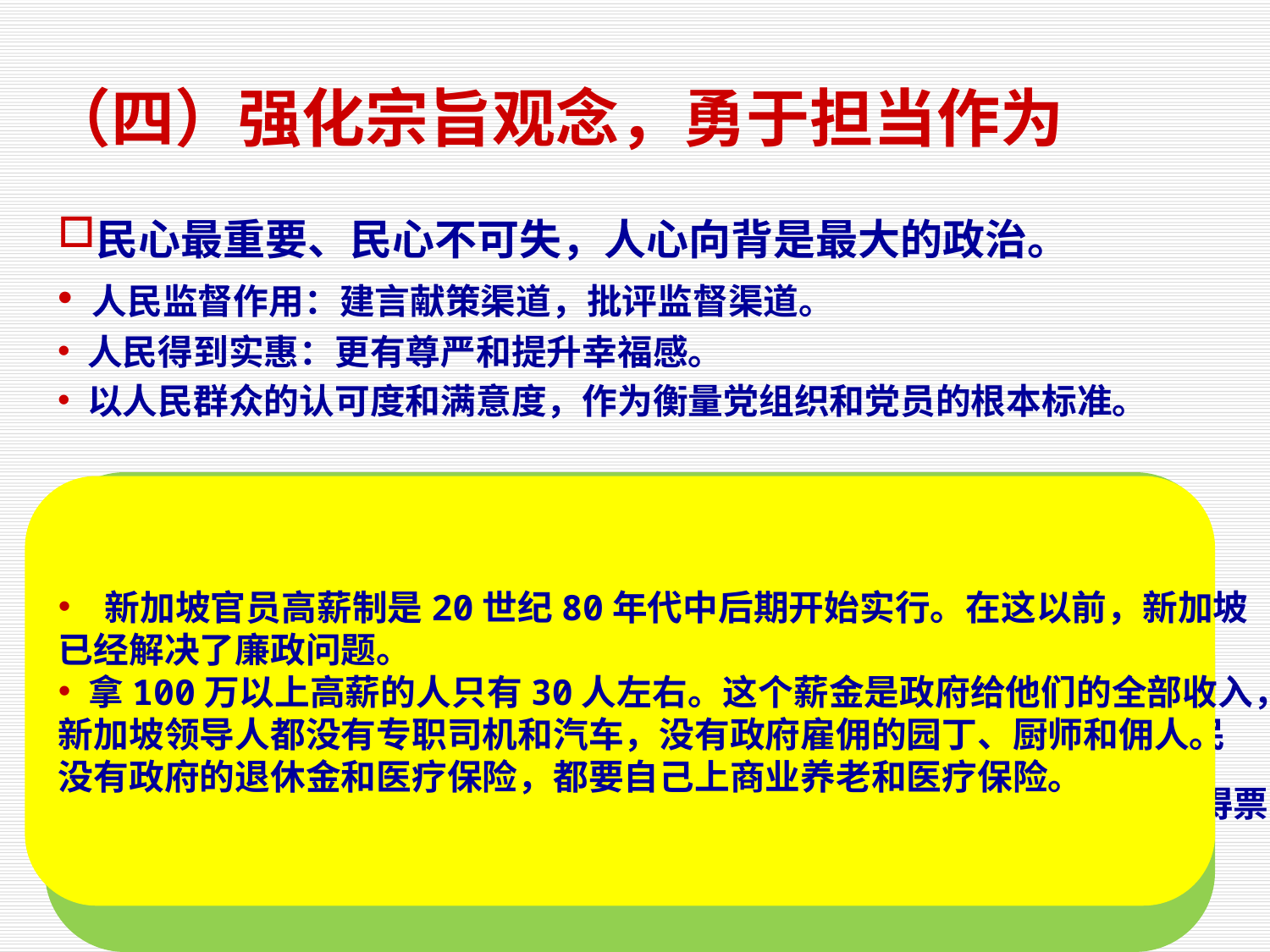

# （四）强化宗旨观念，勇于担当作为
民心最重要、民心不可失，人心向背是最大的政治。
 人民监督作用：建言献策渠道，批评监督渠道。
 人民得到实惠：更有尊严和提升幸福感。
 以人民群众的认可度和满意度，作为衡量党组织和党员的根本标准。
 人民行动党的执政信念：以民为本，心系群众，关怀草根。
 具体通过国会议员与党的社区领袖扎根基层，以为民服务为宗旨，全
心投入为选区服务，多种方式联系选民，定期接待选民，听取民意，把
脉民生，为民众排忧解难。
 国会议员必须每周有一个晚上接待选民。有议员一年接待过5万个选民
在基层主要通过人民行动党社区基金和人民协会为选区公民提供服务，
 人民行动党总部坐落在偏僻但交通方便的机场路边，一座再普通不过
二层高的小楼，设备简陋，党总部只有11个工作人员。
 新加坡官员高薪制是20世纪80年代中后期开始实行。在这以前，新加坡
已经解决了廉政问题。
拿100万以上高薪的人只有30人左右。这个薪金是政府给他们的全部收入，
新加坡领导人都没有专职司机和汽车，没有政府雇佣的园丁、厨师和佣人。
没有政府的退休金和医疗保险，都要自己上商业养老和医疗保险。
 新加坡人民行动党与中国共产党相似的地方：以为人民服务为宗旨；
有严密的党组织并有党的外围组织职工总会、青年团和妇女团；在基层
有党支部；有严格发展党员的制度；很强的组织动员能力。
 与中国共产党不同的地方：不是一个以劳动者为基础的政党，而是一
个精英分子政党；是一个议会制政党，而不是一个革命党。通过多党竞选
上台，政府官员必须通过像西方议员一样的竞选过程。
 人民行动党在历次大选中的得票率最低61％，最高84％，本届议会得票
率为69.86％。